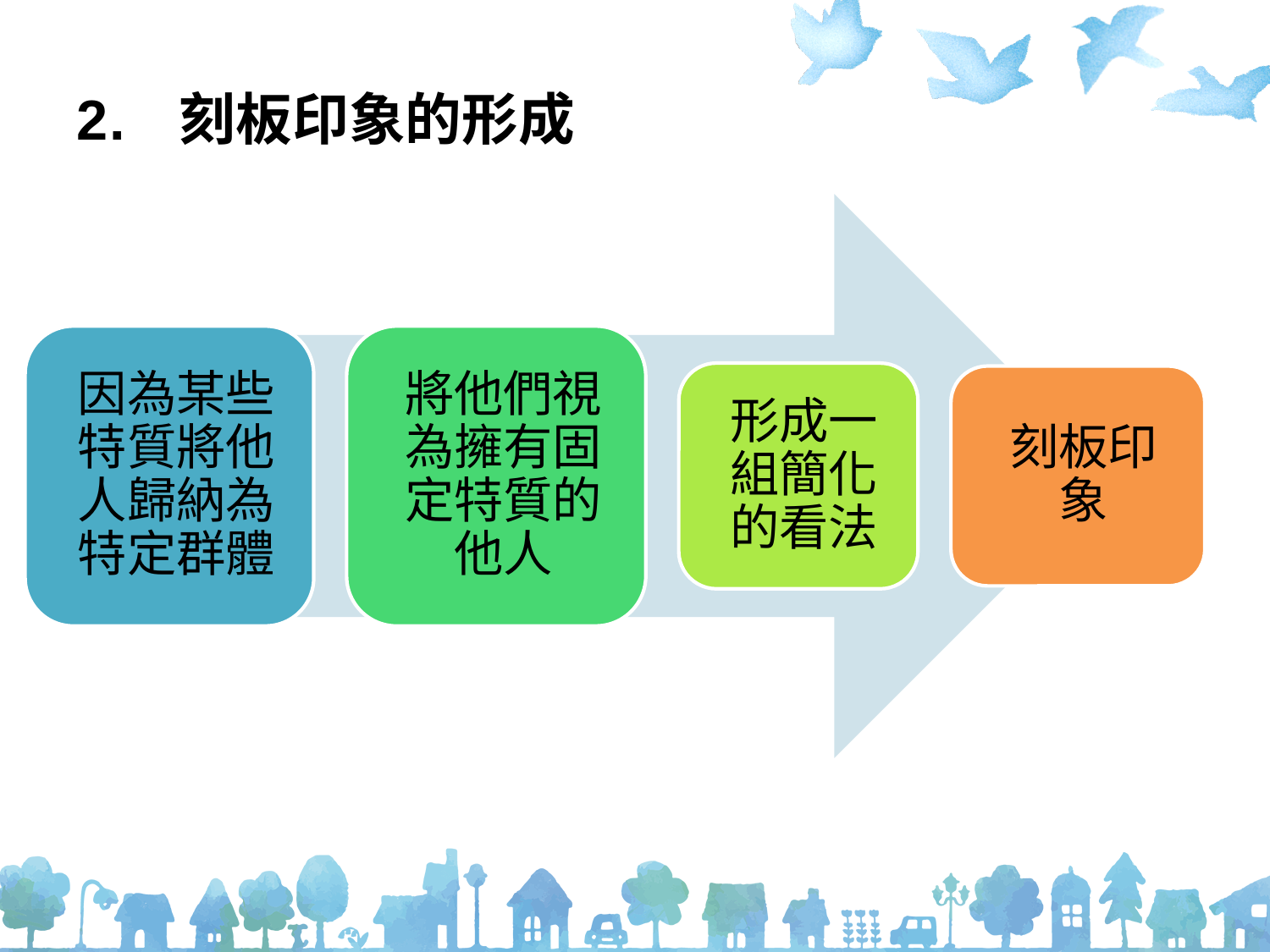

# 刻板印象的形成
因為某些特質將他人歸納為特定群體
將他們視為擁有固定特質的他人
形成一組簡化的看法
刻板印象